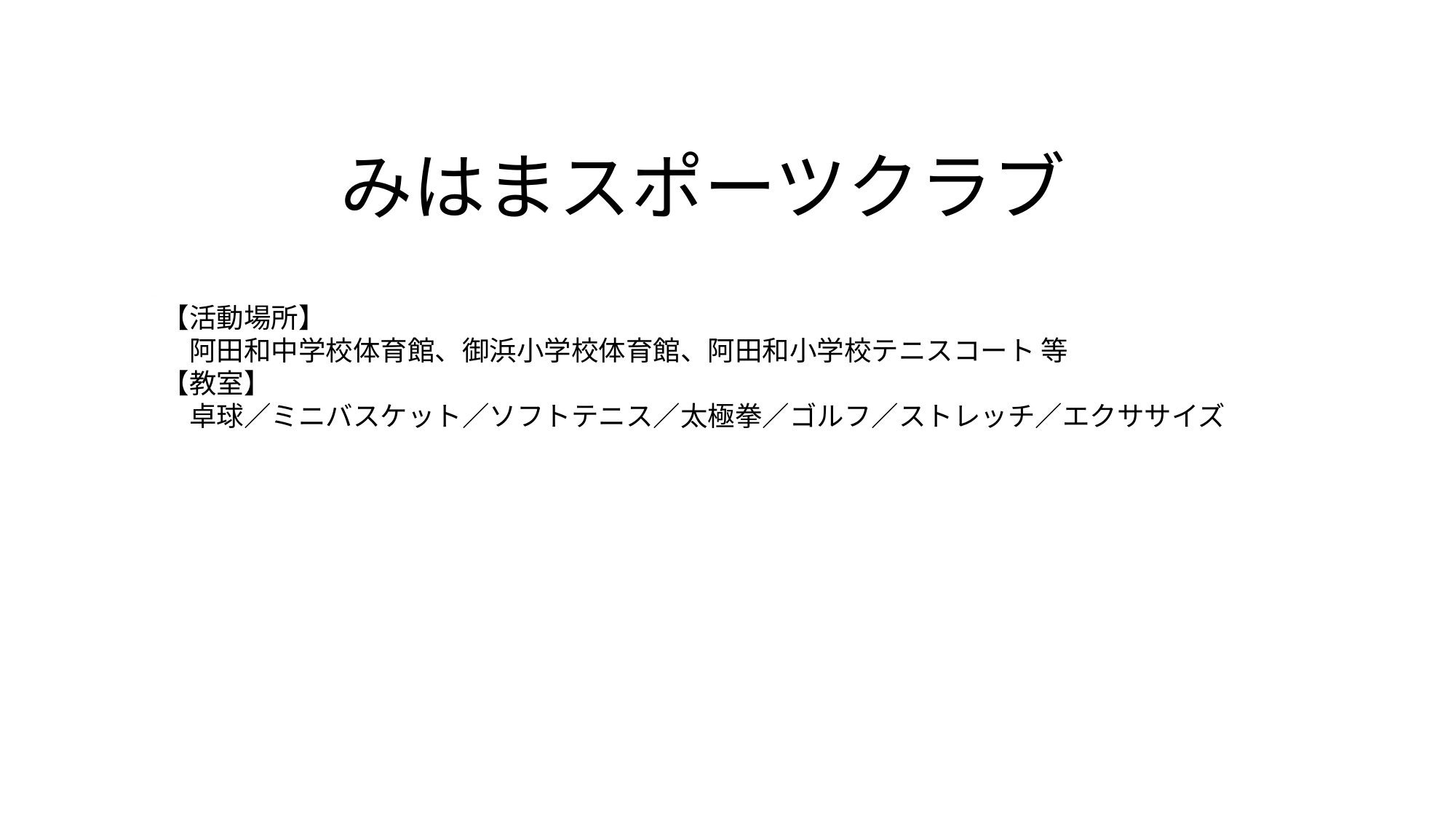

みはまスポーツクラブ
【活動場所】
　阿田和中学校体育館、御浜小学校体育館、阿田和小学校テニスコート 等
【教室】
　卓球／ミニバスケット／ソフトテニス／太極拳／ゴルフ／ストレッチ／エクササイズ